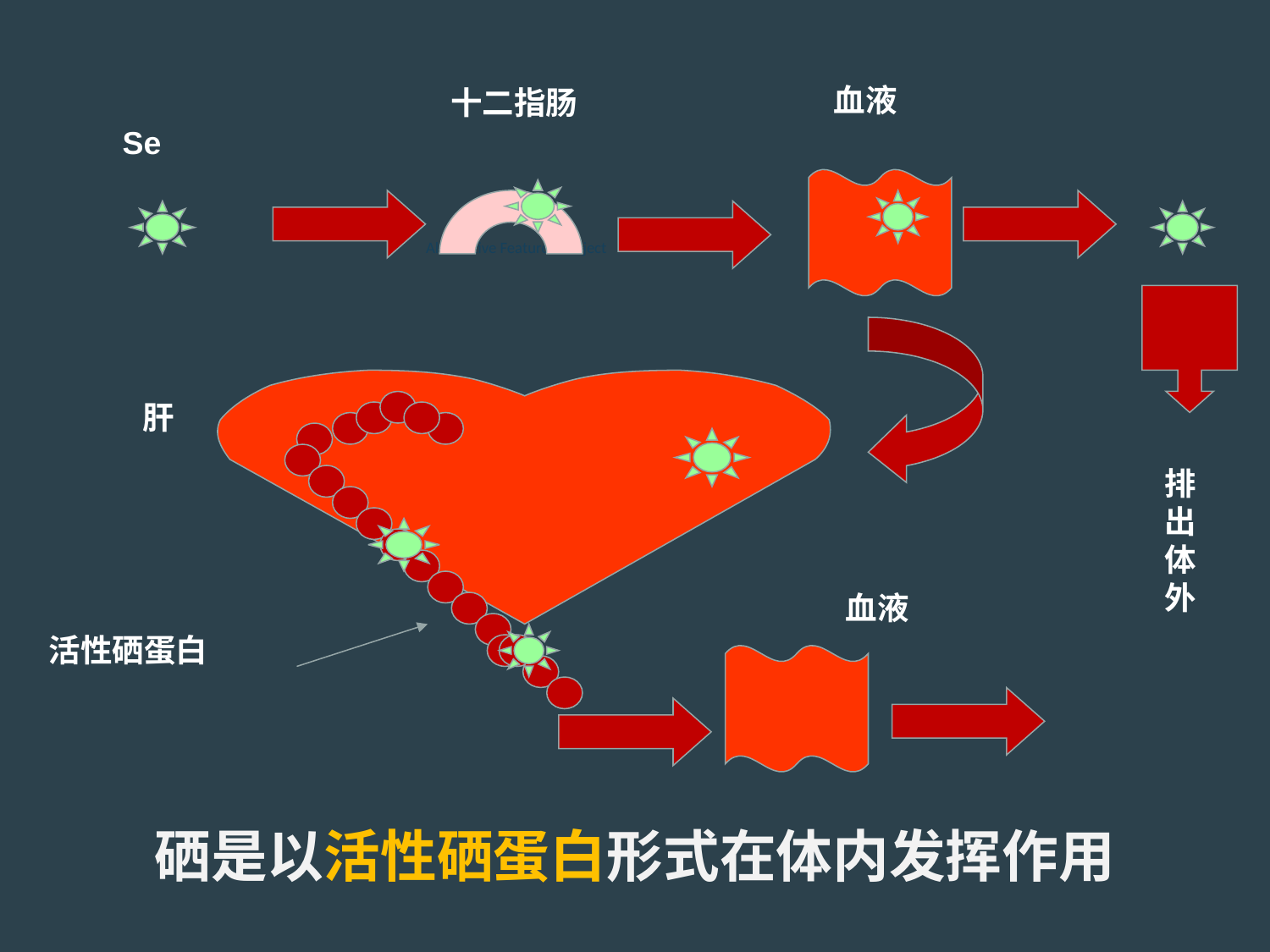

血液
十二指肠
Se

Alternative Featured Project

肝

排
出
体
外

血液

活性硒蛋白

硒是以活性硒蛋白形式在体内发挥作用